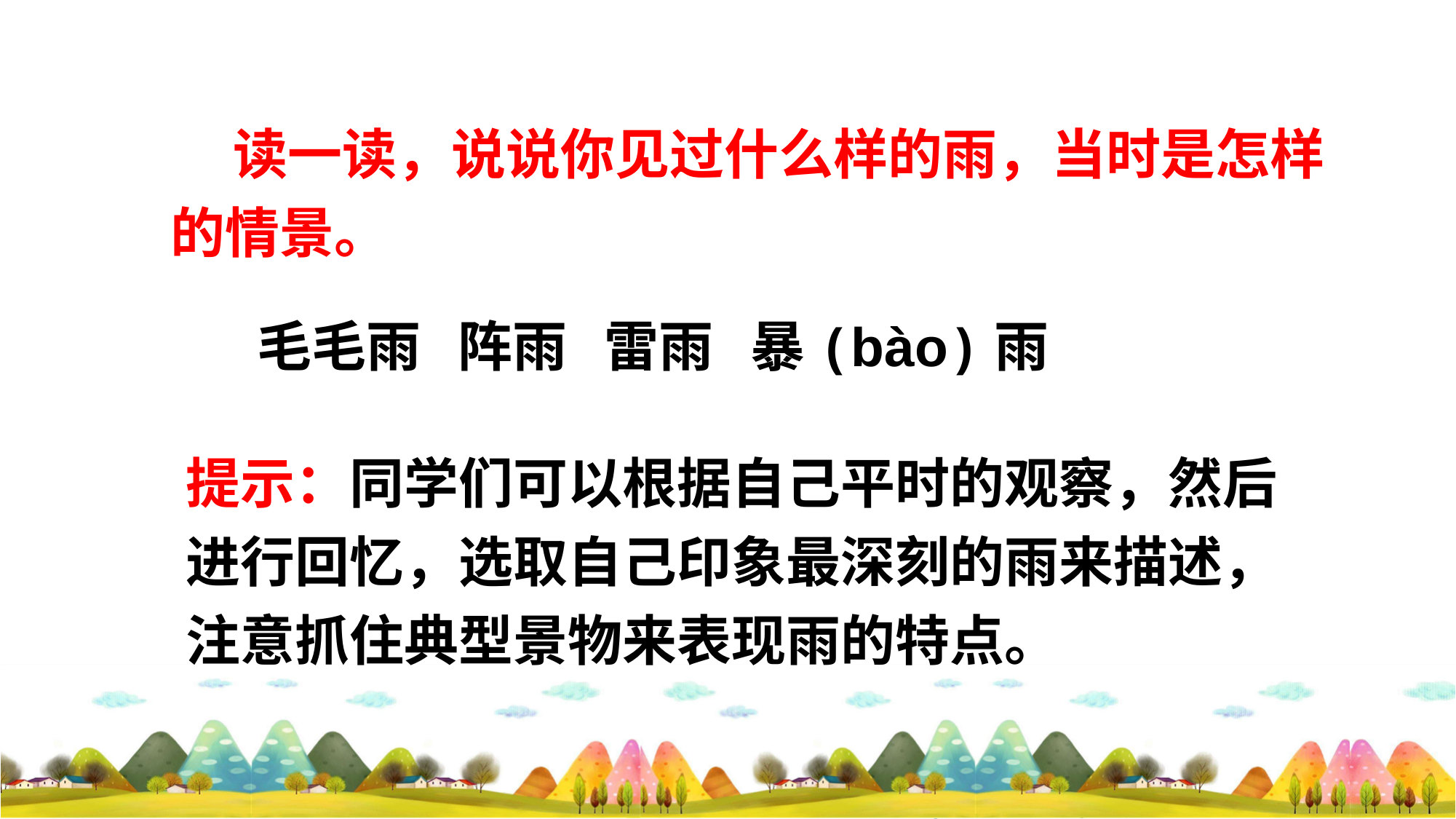

读一读，说说你见过什么样的雨，当时是怎样的情景。
毛毛雨   阵雨   雷雨   暴(bào)雨
提示：同学们可以根据自己平时的观察，然后进行回忆，选取自己印象最深刻的雨来描述，注意抓住典型景物来表现雨的特点。